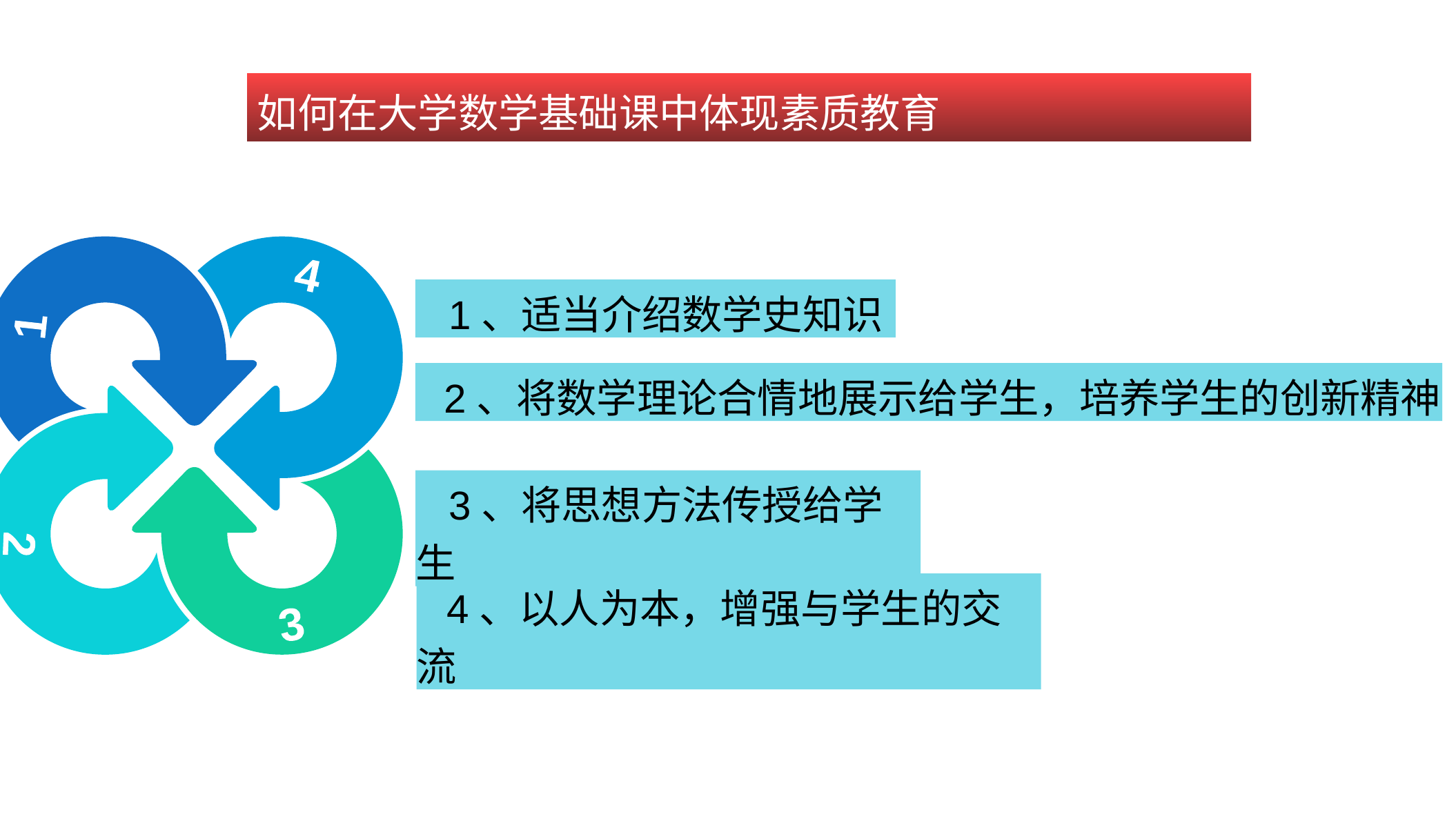

如何在大学数学基础课中体现素质教育

1
4

2
3
   1、适当介绍数学史知识
   2、将数学理论合情地展示给学生，培养学生的创新精神
   3、将思想方法传授给学生
   4、以人为本，增强与学生的交流